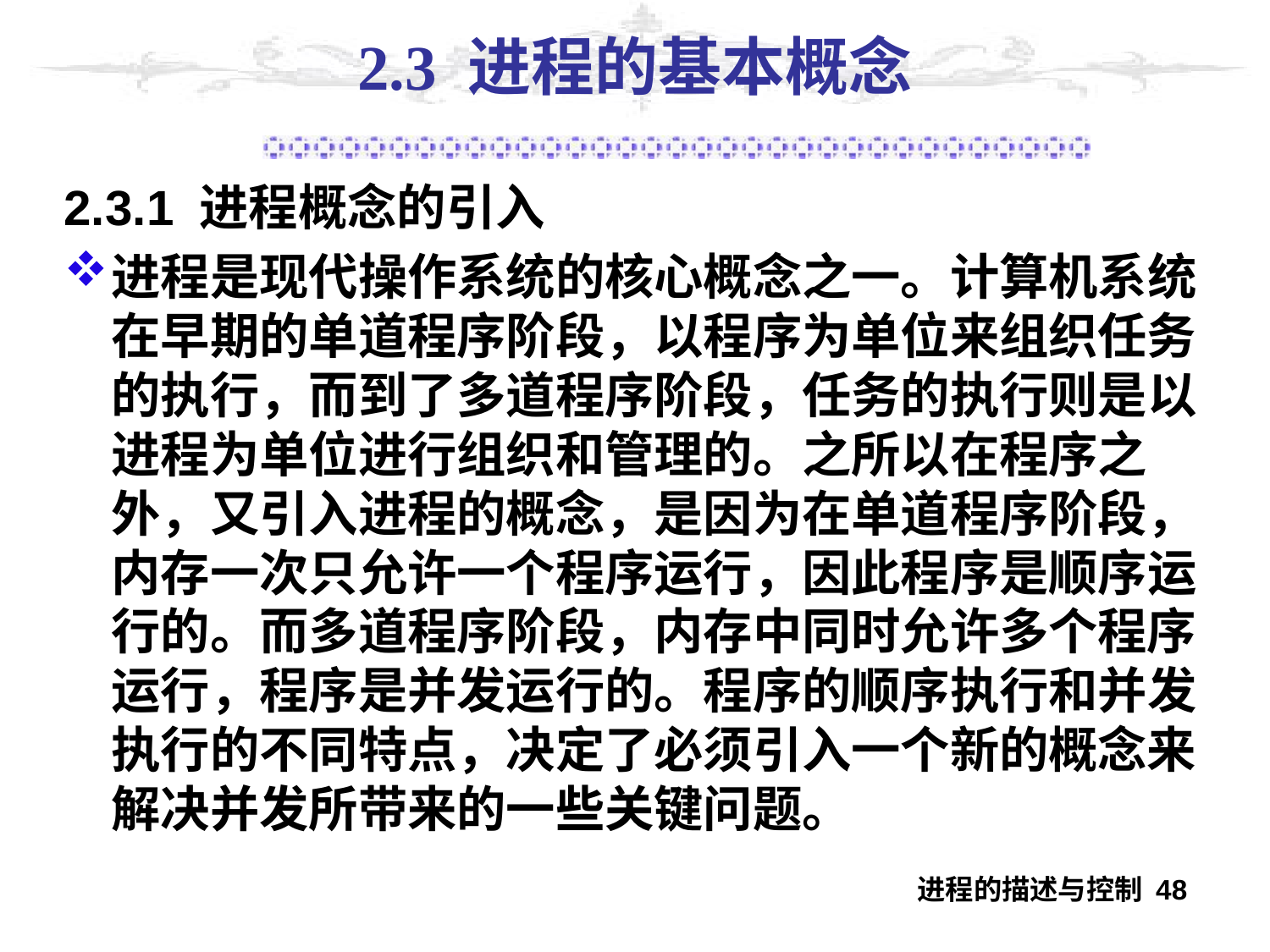

# 2.3 进程的基本概念
2.3.1 进程概念的引入
进程是现代操作系统的核心概念之一。计算机系统在早期的单道程序阶段，以程序为单位来组织任务的执行，而到了多道程序阶段，任务的执行则是以进程为单位进行组织和管理的。之所以在程序之外，又引入进程的概念，是因为在单道程序阶段，内存一次只允许一个程序运行，因此程序是顺序运行的。而多道程序阶段，内存中同时允许多个程序运行，程序是并发运行的。程序的顺序执行和并发执行的不同特点，决定了必须引入一个新的概念来解决并发所带来的一些关键问题。